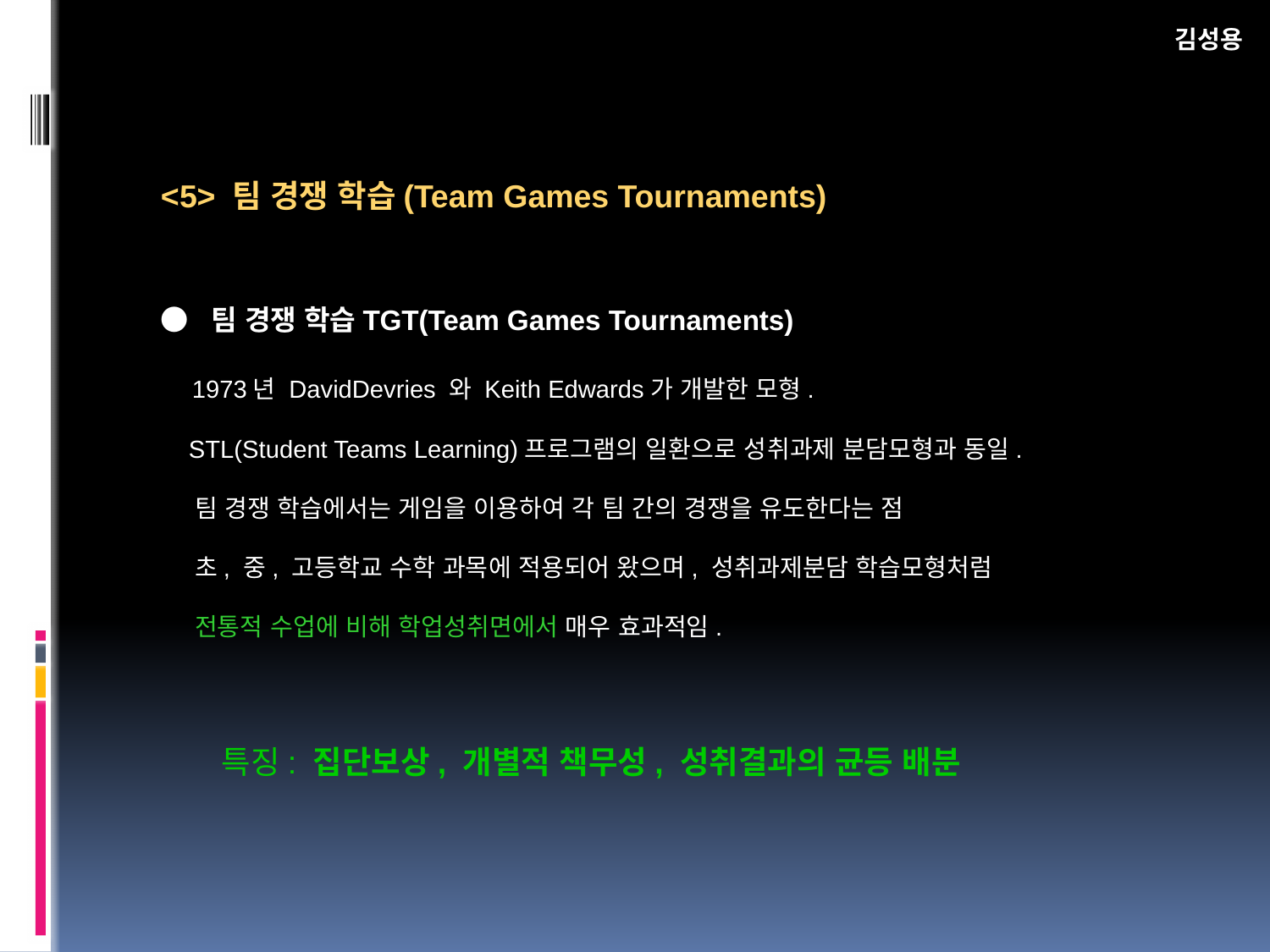

김성용

<5> 팀 경쟁 학습(Team Games Tournaments)

●  팀 경쟁 학습TGT(Team Games Tournaments)

    1973년 DavidDevries 와 Keith Edwards가 개발한 모형.

    STL(Student Teams Learning)프로그램의 일환으로 성취과제 분담모형과 동일.

    팀 경쟁 학습에서는 게임을 이용하여 각 팀 간의 경쟁을 유도한다는 점

    초, 중, 고등학교 수학 과목에 적용되어 왔으며, 성취과제분담 학습모형처럼

    전통적 수업에 비해 학업성취면에서 매우 효과적임.

      특징: 집단보상, 개별적 책무성, 성취결과의 균등 배분